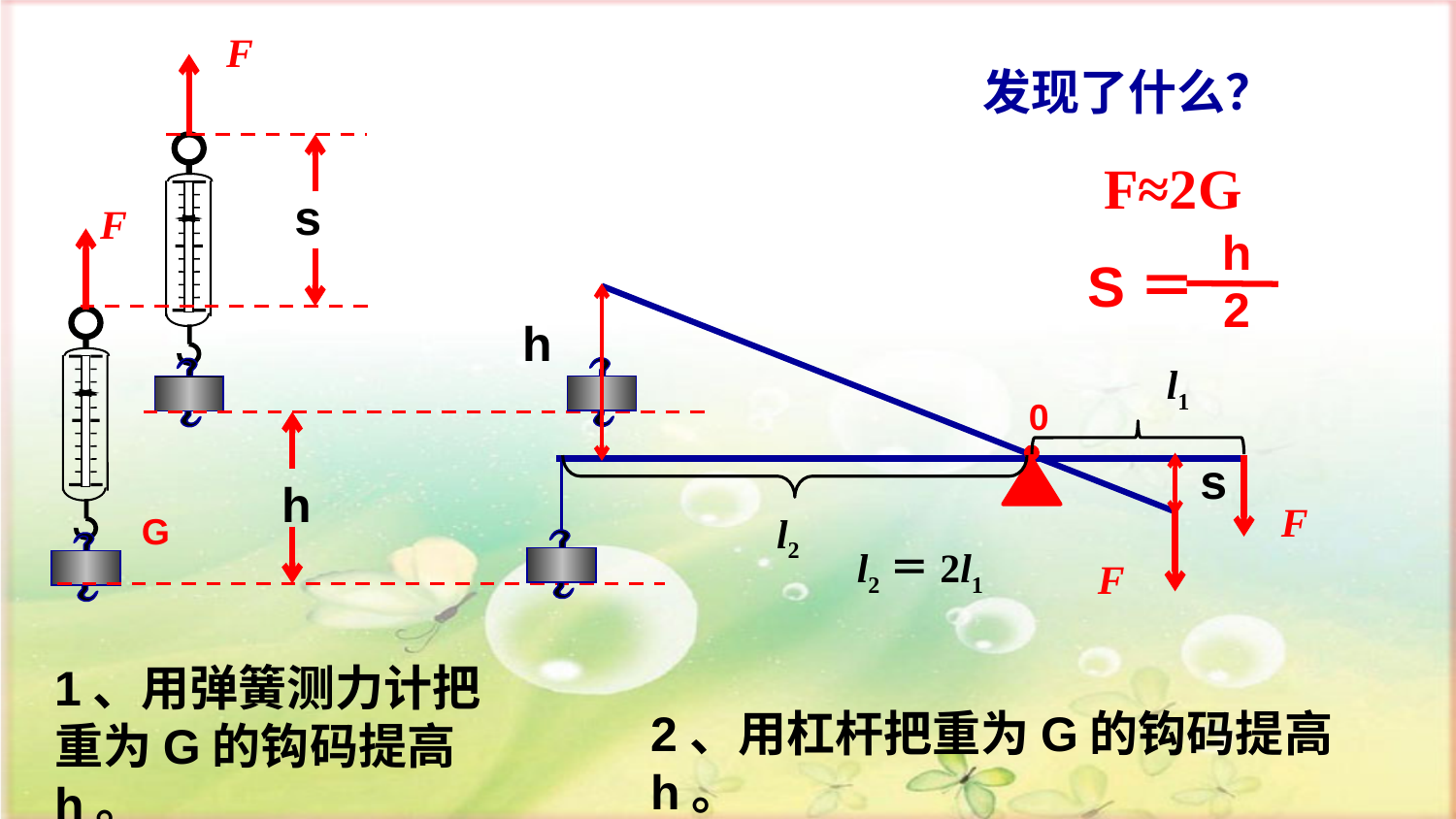

F
发现了什么？

F≈2G
s
F
h
2

S＝

h

l1
0
s

h
F
G
l2
l2＝2l1
F
1、用弹簧测力计把重为G的钩码提高h。
2、用杠杆把重为G的钩码提高h。